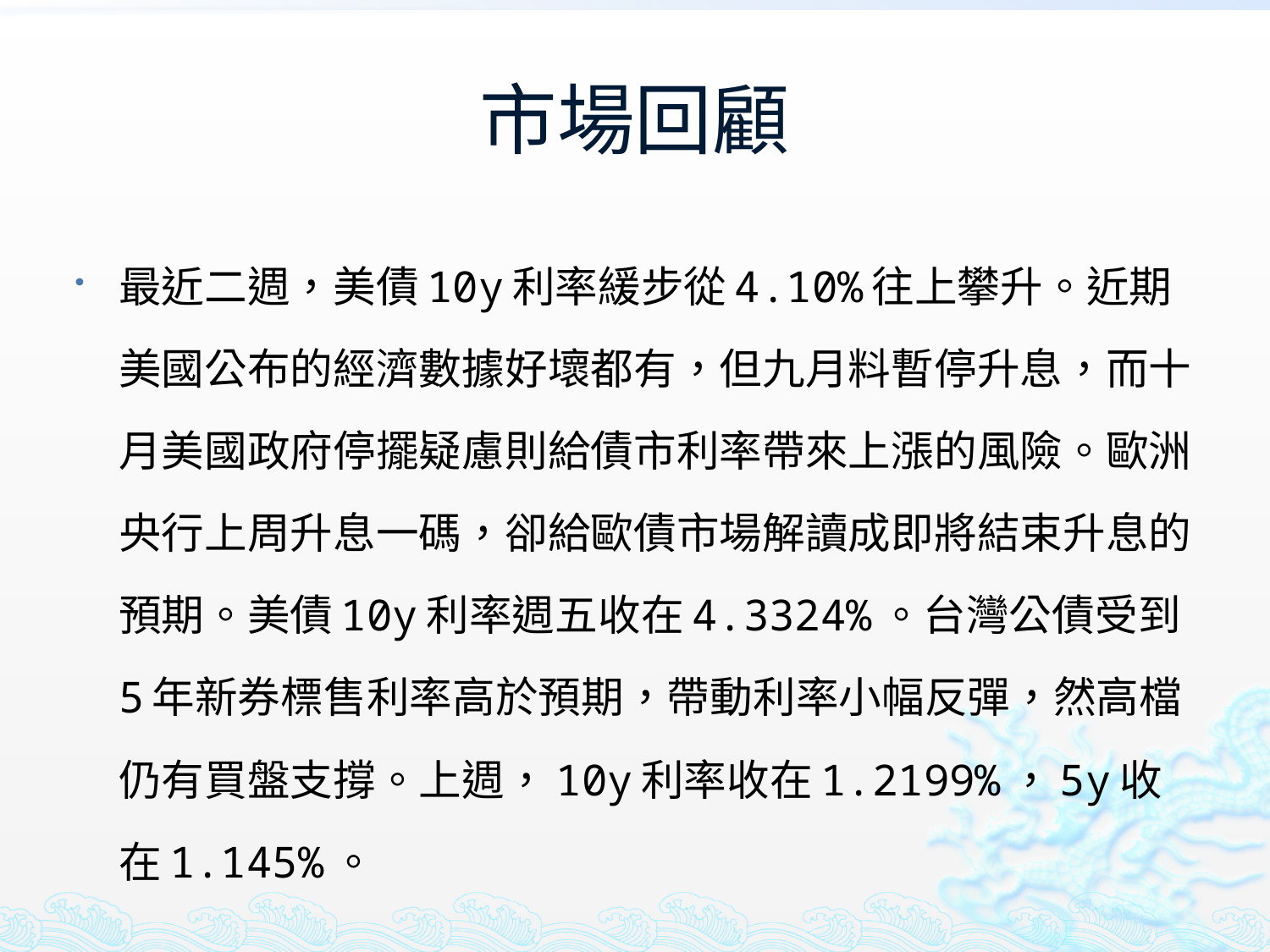

# 市場回顧
最近二週，美債10y利率緩步從4.10%往上攀升。近期美國公布的經濟數據好壞都有，但九月料暫停升息，而十月美國政府停擺疑慮則給債市利率帶來上漲的風險。歐洲央行上周升息一碼，卻給歐債市場解讀成即將結束升息的預期。美債10y利率週五收在4.3324%。台灣公債受到5年新券標售利率高於預期，帶動利率小幅反彈，然高檔仍有買盤支撐。上週，10y利率收在1.2199%，5y收在1.145%。